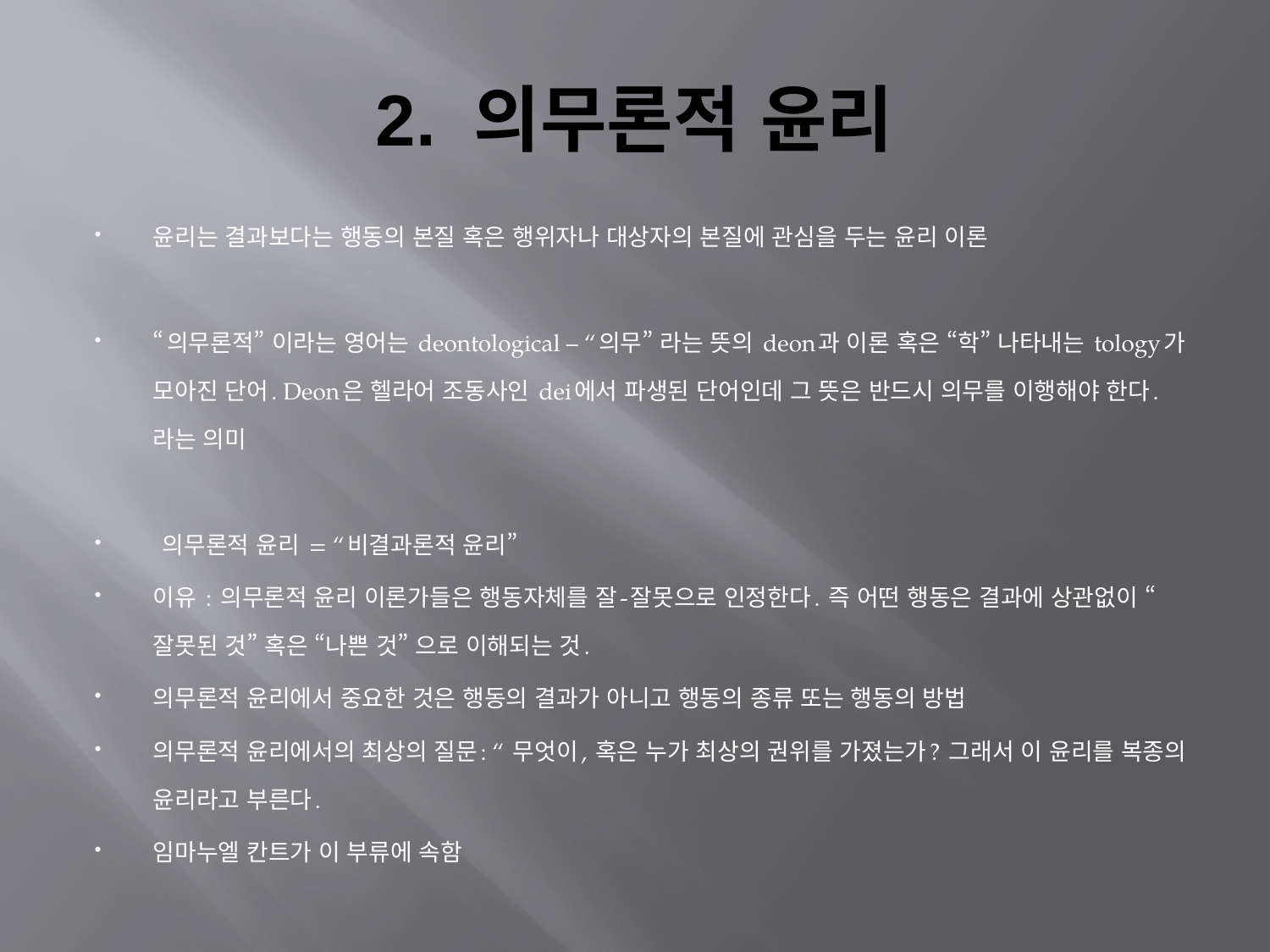

# 2. 의무론적 윤리
윤리는 결과보다는 행동의 본질 혹은 행위자나 대상자의 본질에 관심을 두는 윤리 이론

“의무론적” 이라는 영어는 deontological – “의무” 라는 뜻의 deon과 이론 혹은 “학” 나타내는 tology가 모아진 단어. Deon은 헬라어 조동사인 dei에서 파생된 단어인데 그 뜻은 반드시 의무를 이행해야 한다.라는 의미

 의무론적 윤리 = “비결과론적 윤리”
이유 : 의무론적 윤리 이론가들은 행동자체를 잘-잘못으로 인정한다. 즉 어떤 행동은 결과에 상관없이 “잘못된 것” 혹은 “나쁜 것” 으로 이해되는 것.
의무론적 윤리에서 중요한 것은 행동의 결과가 아니고 행동의 종류 또는 행동의 방법
의무론적 윤리에서의 최상의 질문: “ 무엇이, 혹은 누가 최상의 권위를 가졌는가? 그래서 이 윤리를 복종의 윤리라고 부른다.
임마누엘 칸트가 이 부류에 속함